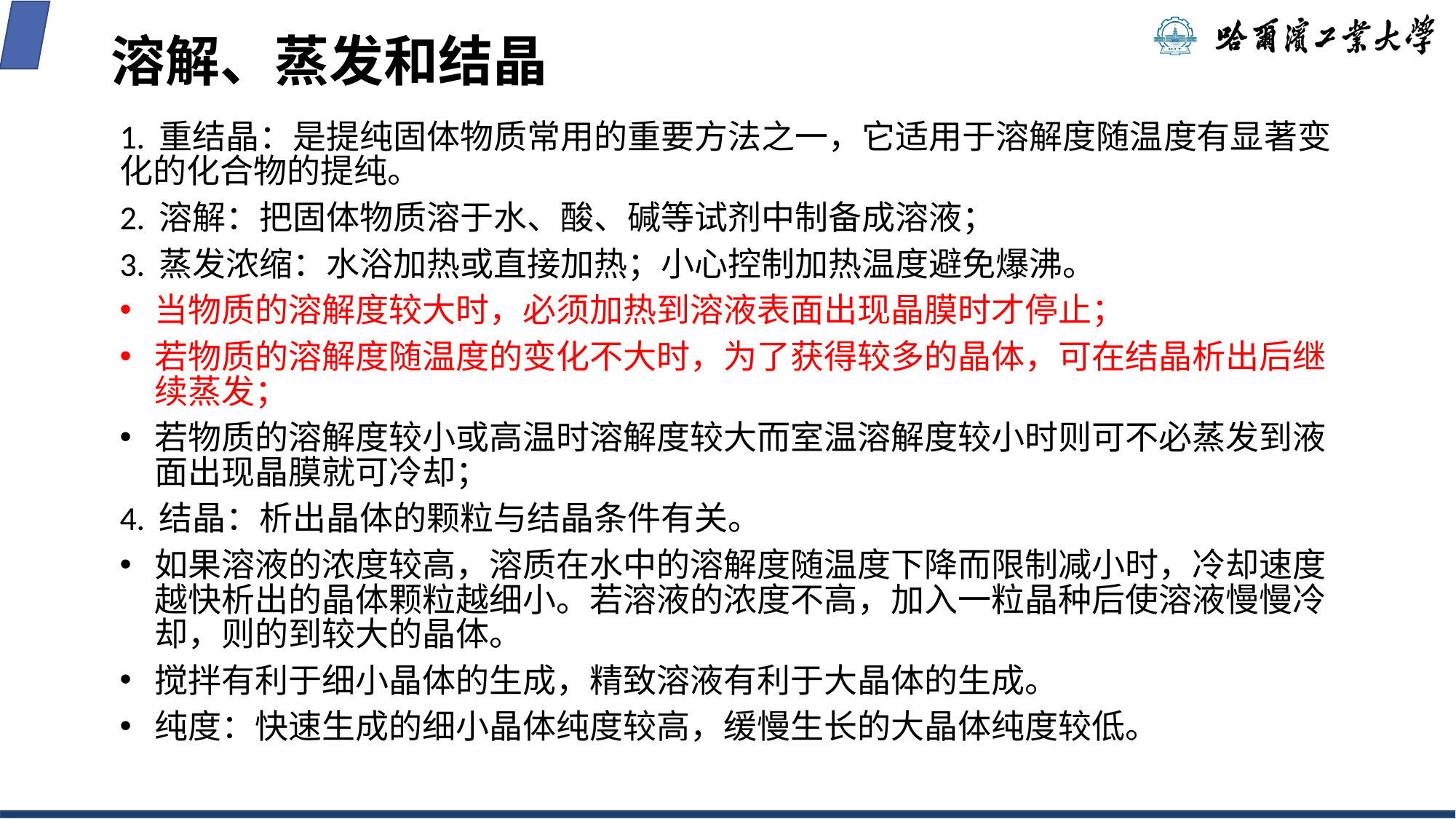

# 溶解、蒸发和结晶
1. 重结晶：是提纯固体物质常用的重要方法之一，它适用于溶解度随温度有显著变化的化合物的提纯。
2. 溶解：把固体物质溶于水、酸、碱等试剂中制备成溶液；
3. 蒸发浓缩：水浴加热或直接加热；小心控制加热温度避免爆沸。
当物质的溶解度较大时，必须加热到溶液表面出现晶膜时才停止；
若物质的溶解度随温度的变化不大时，为了获得较多的晶体，可在结晶析出后继续蒸发；
若物质的溶解度较小或高温时溶解度较大而室温溶解度较小时则可不必蒸发到液面出现晶膜就可冷却；
4. 结晶：析出晶体的颗粒与结晶条件有关。
如果溶液的浓度较高，溶质在水中的溶解度随温度下降而限制减小时，冷却速度越快析出的晶体颗粒越细小。若溶液的浓度不高，加入一粒晶种后使溶液慢慢冷却，则的到较大的晶体。
搅拌有利于细小晶体的生成，精致溶液有利于大晶体的生成。
纯度：快速生成的细小晶体纯度较高，缓慢生长的大晶体纯度较低。